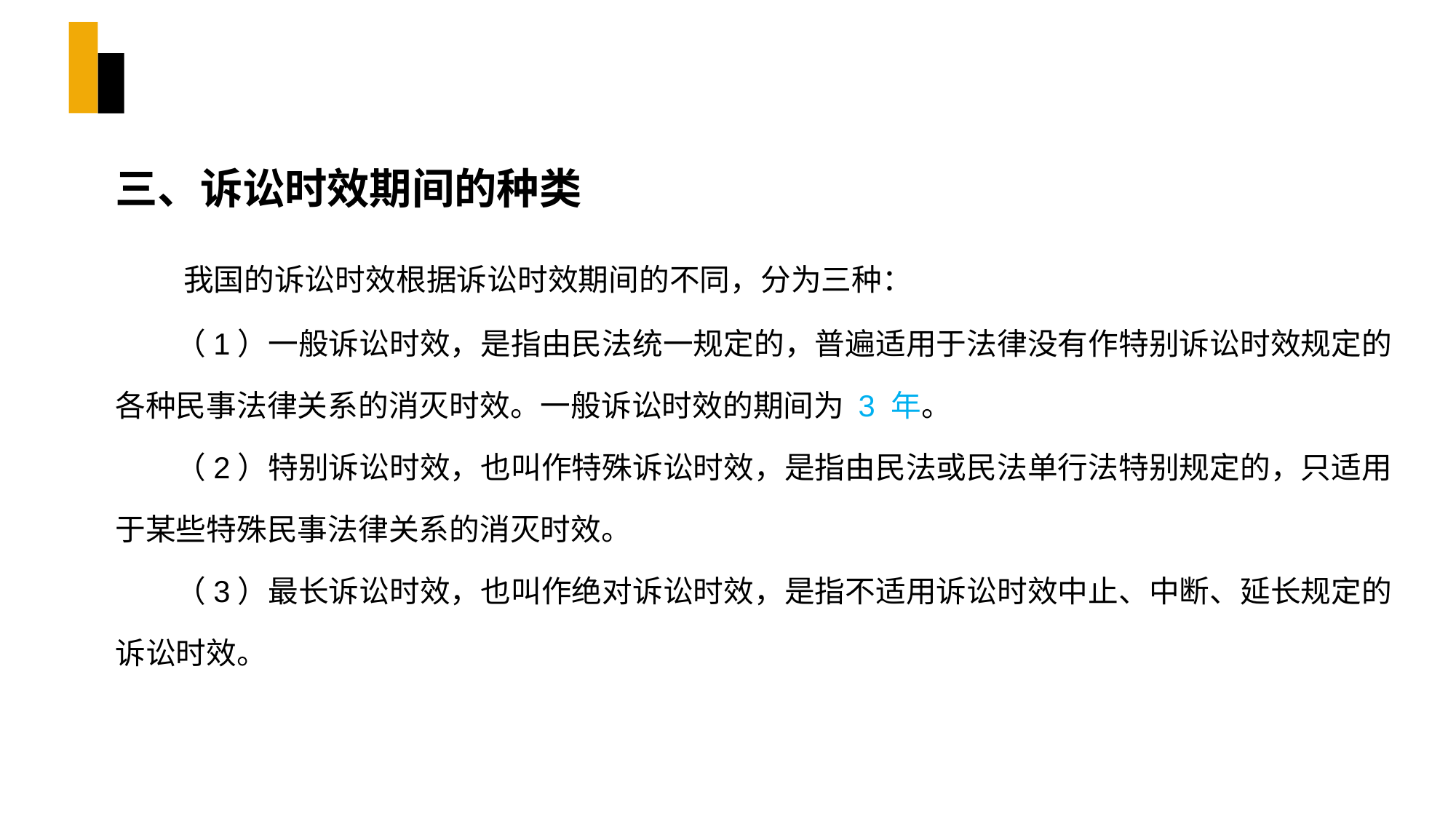

三、诉讼时效期间的种类
      我国的诉讼时效根据诉讼时效期间的不同，分为三种：
（1）一般诉讼时效，是指由民法统一规定的，普遍适用于法律没有作特别诉讼时效规定的各种民事法律关系的消灭时效。一般诉讼时效的期间为 3 年。
（2）特别诉讼时效，也叫作特殊诉讼时效，是指由民法或民法单行法特别规定的，只适用于某些特殊民事法律关系的消灭时效。
（3）最长诉讼时效，也叫作绝对诉讼时效，是指不适用诉讼时效中止、中断、延长规定的诉讼时效。